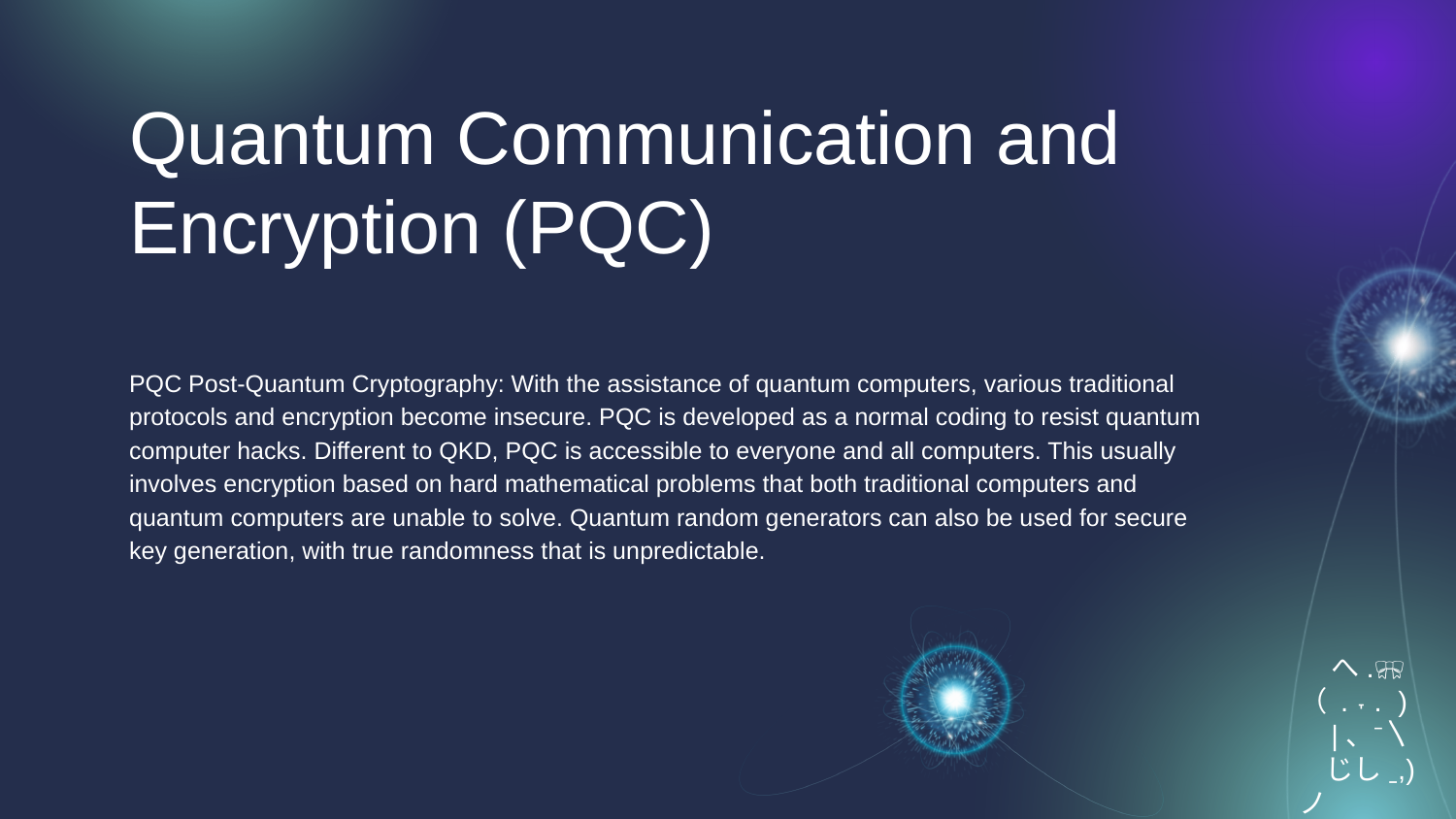

# Quantum Communication and Encryption (PQC)
PQC Post-Quantum Cryptography: With the assistance of quantum computers, various traditional protocols and encryption become insecure. PQC is developed as a normal coding to resist quantum computer hacks. Different to QKD, PQC is accessible to everyone and all computers. This usually involves encryption based on hard mathematical problems that both traditional computers and quantum computers are unable to solve. Quantum random generators can also be used for secure key generation, with true randomness that is unpredictable.

    へ.🎀
（ . ˕ .  )
    |、⁻〵
   じしˍ,)ノ